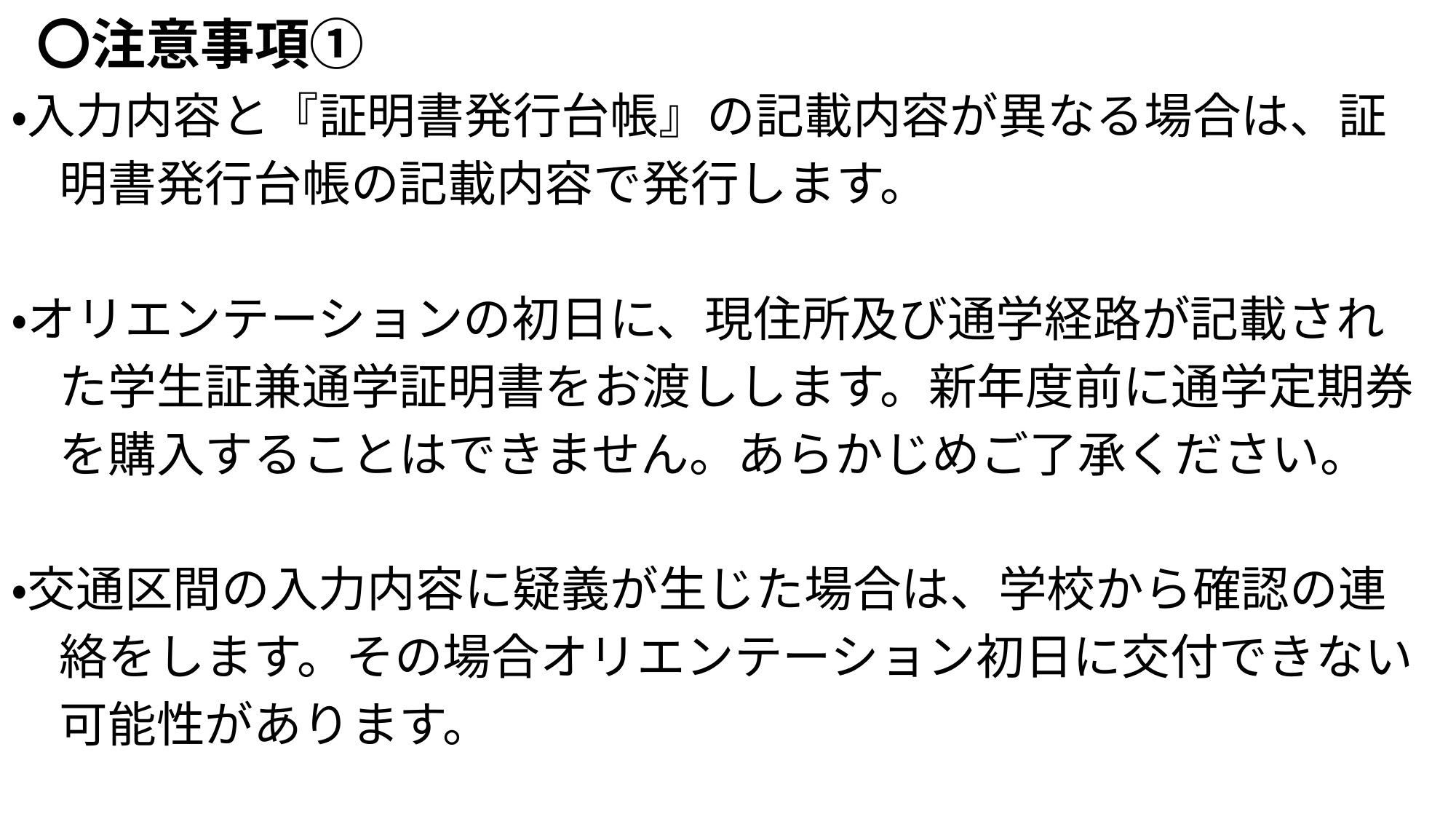

〇注意事項①
・入力内容と『証明書発行台帳』の記載内容が異なる場合は、証
　明書発行台帳の記載内容で発行します。

・オリエンテーションの初日に、現住所及び通学経路が記載され
　た学生証兼通学証明書をお渡しします。新年度前に通学定期券
　を購入することはできません。あらかじめご了承ください。

・交通区間の入力内容に疑義が生じた場合は、学校から確認の連
　絡をします。その場合オリエンテーション初日に交付できない
　可能性があります。